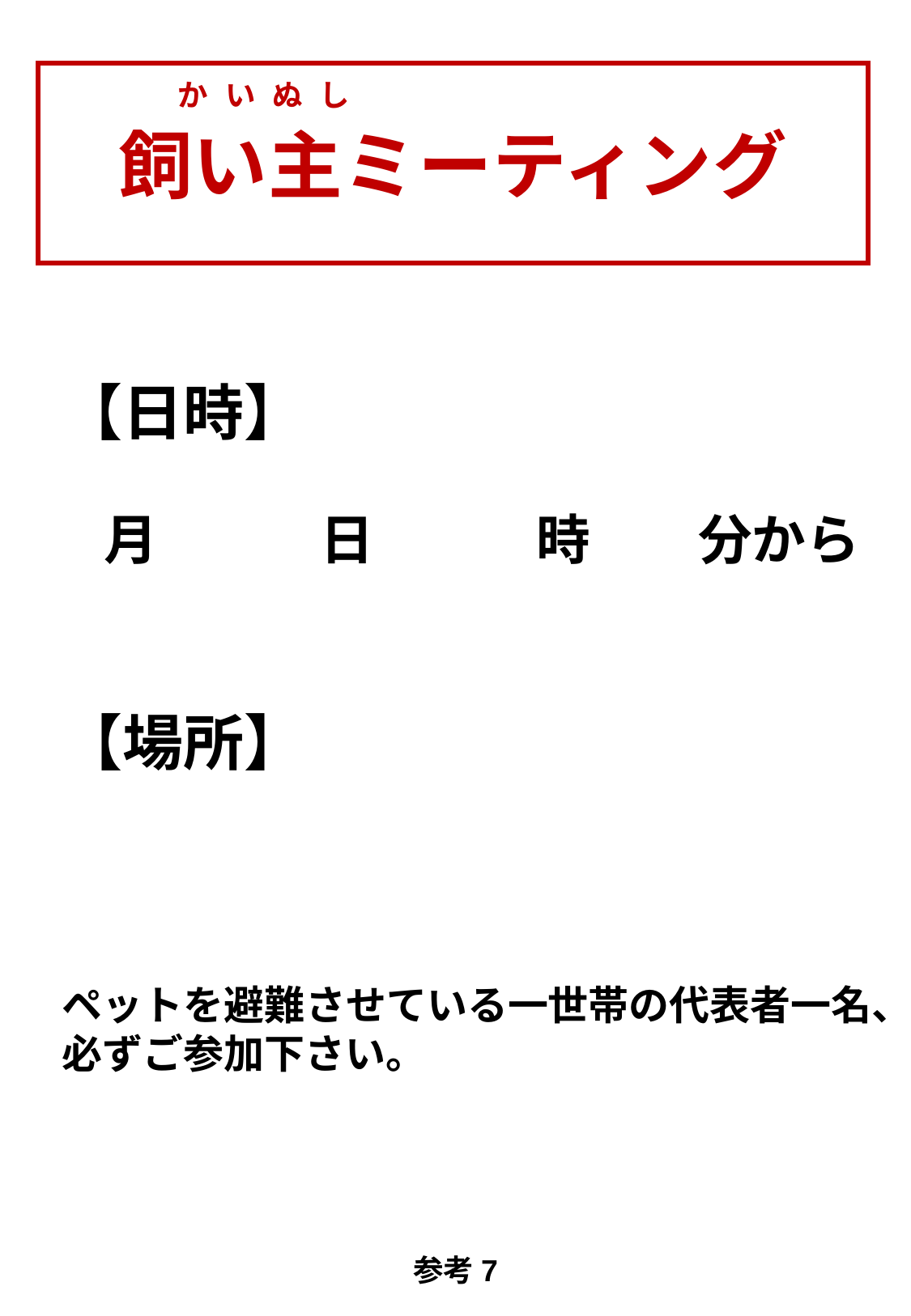

かいぬし
飼い主ミーティング
【日時】
月　　　日　　　時　　分から
【場所】
ペットを避難させている一世帯の代表者一名、必ずご参加下さい。
参考7